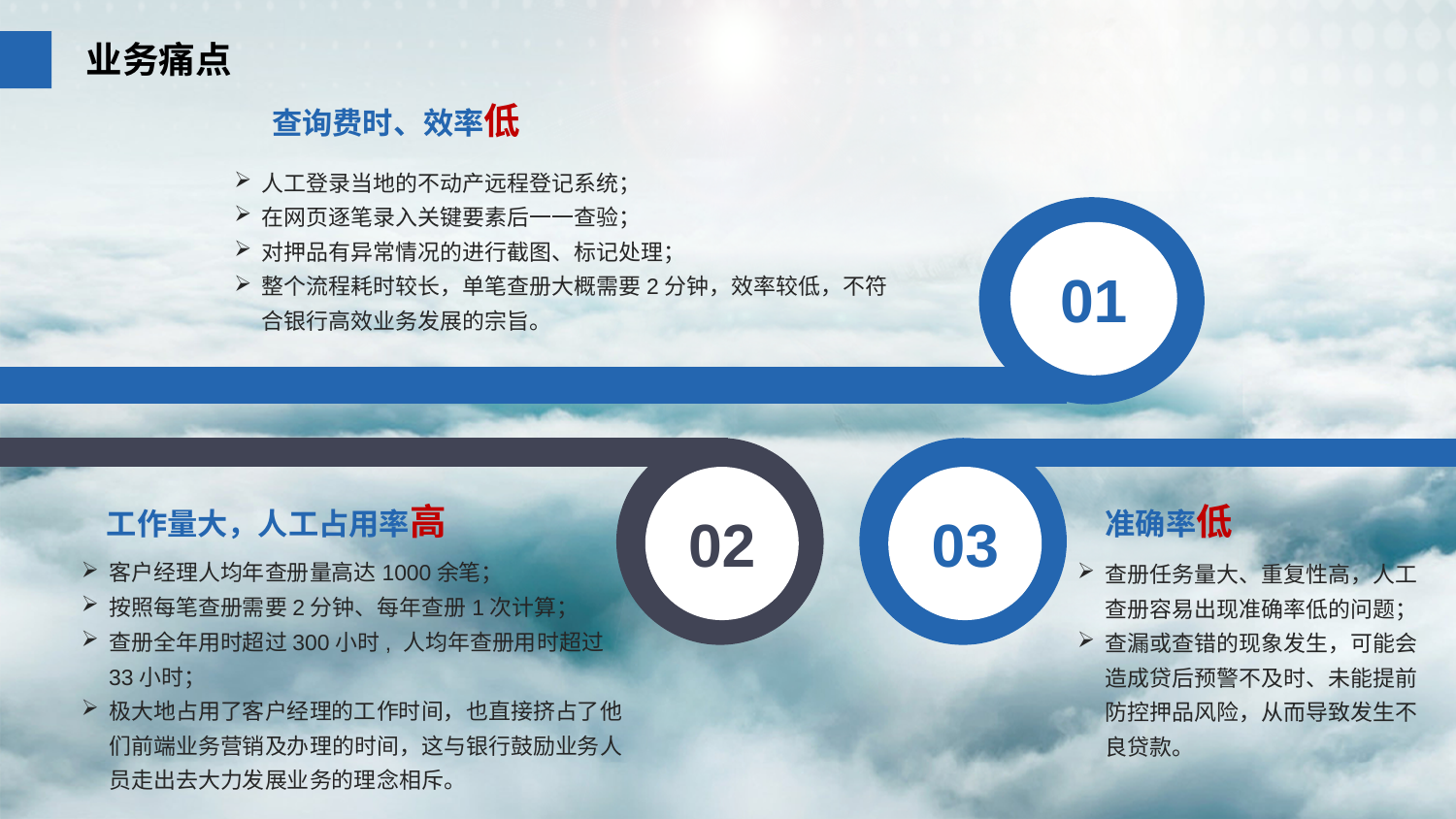

业务痛点

查询费时、效率低
人工登录当地的不动产远程登记系统；
在网页逐笔录入关键要素后一一查验；
对押品有异常情况的进行截图、标记处理；
整个流程耗时较长，单笔查册大概需要2分钟，效率较低，不符合银行高效业务发展的宗旨。

01

02

03

工作量大，人工占用率高
准确率低
客户经理人均年查册量高达1000余笔；
按照每笔查册需要2分钟、每年查册1次计算；
查册全年用时超过300小时, 人均年查册用时超过33小时；
极大地占用了客户经理的工作时间，也直接挤占了他们前端业务营销及办理的时间，这与银行鼓励业务人员走出去大力发展业务的理念相斥。
查册任务量大、重复性高，人工查册容易出现准确率低的问题；
查漏或查错的现象发生，可能会造成贷后预警不及时、未能提前防控押品风险，从而导致发生不良贷款。